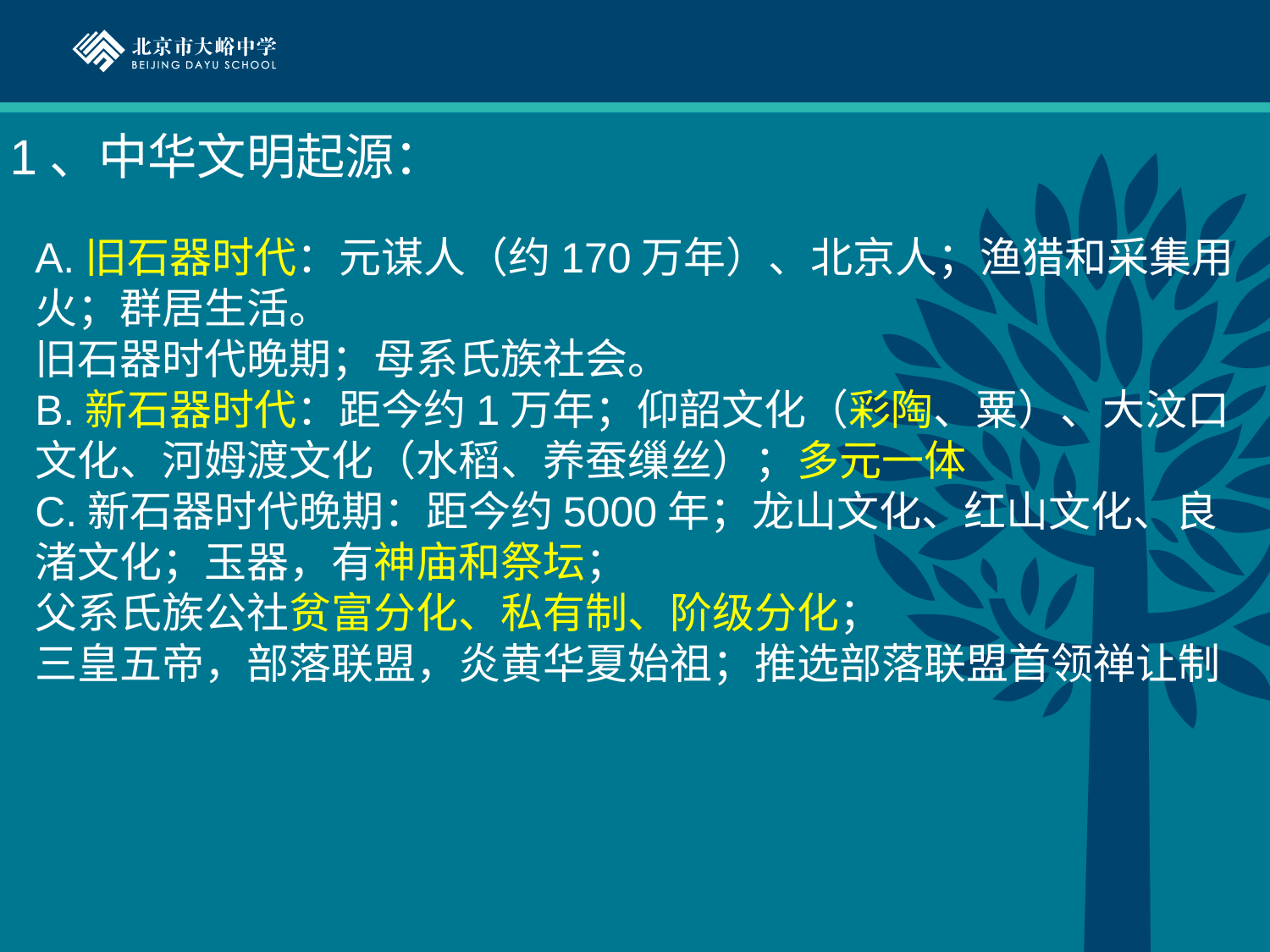

1、中华文明起源：
A.旧石器时代：元谋人（约170万年）、北京人；渔猎和采集用火；群居生活。
旧石器时代晚期；母系氏族社会。
B.新石器时代：距今约1万年；仰韶文化（彩陶、粟）、大汶口文化、河姆渡文化（水稻、养蚕缫丝）；多元一体
C.新石器时代晚期：距今约5000年；龙山文化、红山文化、良渚文化；玉器，有神庙和祭坛；
父系氏族公社贫富分化、私有制、阶级分化；
三皇五帝，部落联盟，炎黄华夏始祖；推选部落联盟首领禅让制